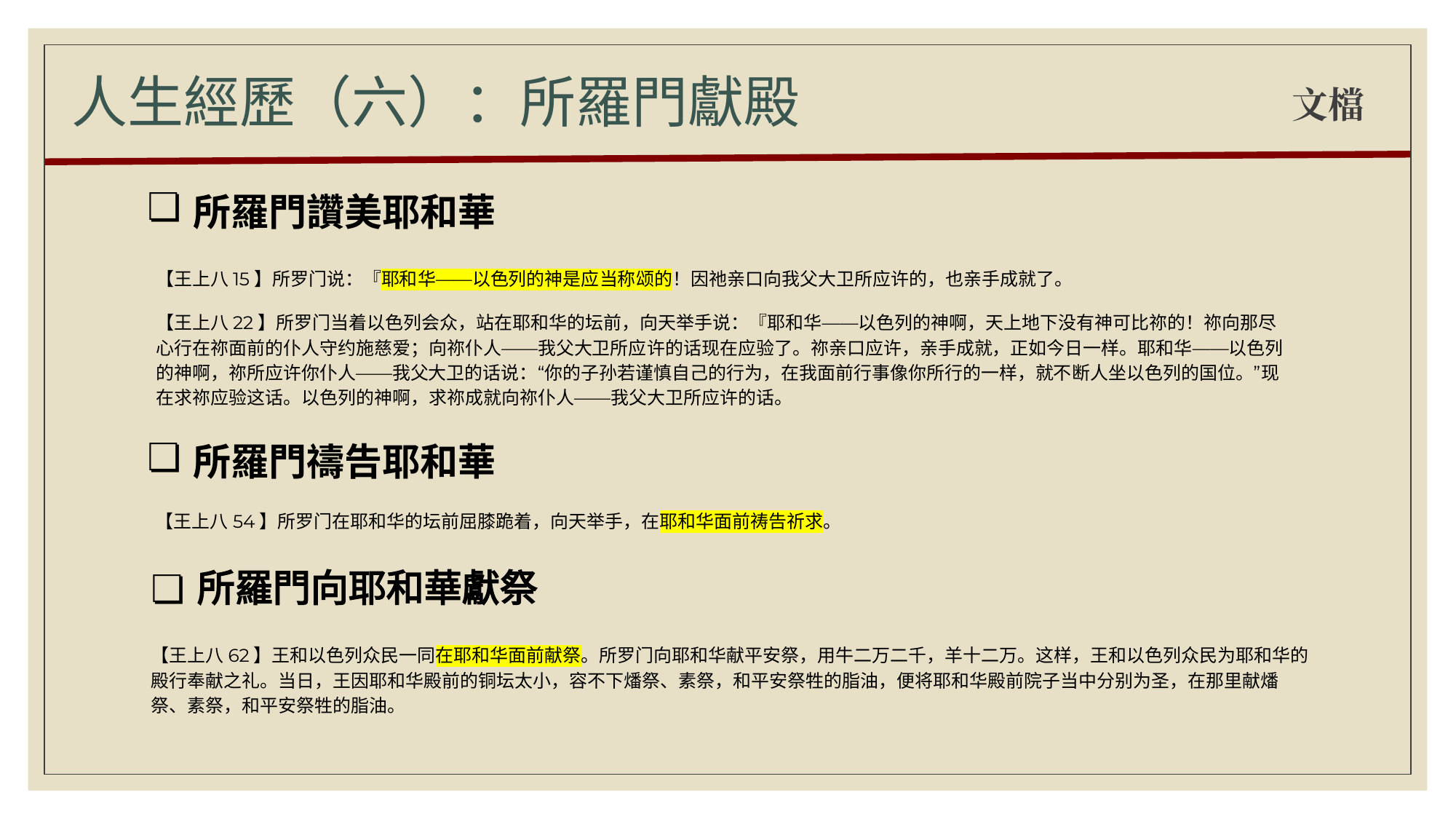

# 人生經歷（六）：所羅門獻殿
文檔
所羅門讚美耶和華
【王上八15】所罗门说：『耶和华——以色列的神是应当称颂的！因祂亲口向我父大卫所应许的，也亲手成就了。
【王上八22】所罗门当着以色列会众，站在耶和华的坛前，向天举手说：『耶和华——以色列的神啊，天上地下没有神可比祢的！祢向那尽心行在祢面前的仆人守约施慈爱；向祢仆人——我父大卫所应许的话现在应验了。祢亲口应许，亲手成就，正如今日一样。耶和华——以色列的神啊，祢所应许你仆人——我父大卫的话说：“你的子孙若谨慎自己的行为，在我面前行事像你所行的一样，就不断人坐以色列的国位。”现在求祢应验这话。以色列的神啊，求祢成就向祢仆人——我父大卫所应许的话。
所羅門禱告耶和華
【王上八54】所罗门在耶和华的坛前屈膝跪着，向天举手，在耶和华面前祷告祈求。
所羅門向耶和華獻祭
【王上八62】王和以色列众民一同在耶和华面前献祭。所罗门向耶和华献平安祭，用牛二万二千，羊十二万。这样，王和以色列众民为耶和华的殿行奉献之礼。当日，王因耶和华殿前的铜坛太小，容不下燔祭、素祭，和平安祭牲的脂油，便将耶和华殿前院子当中分别为圣，在那里献燔祭、素祭，和平安祭牲的脂油。